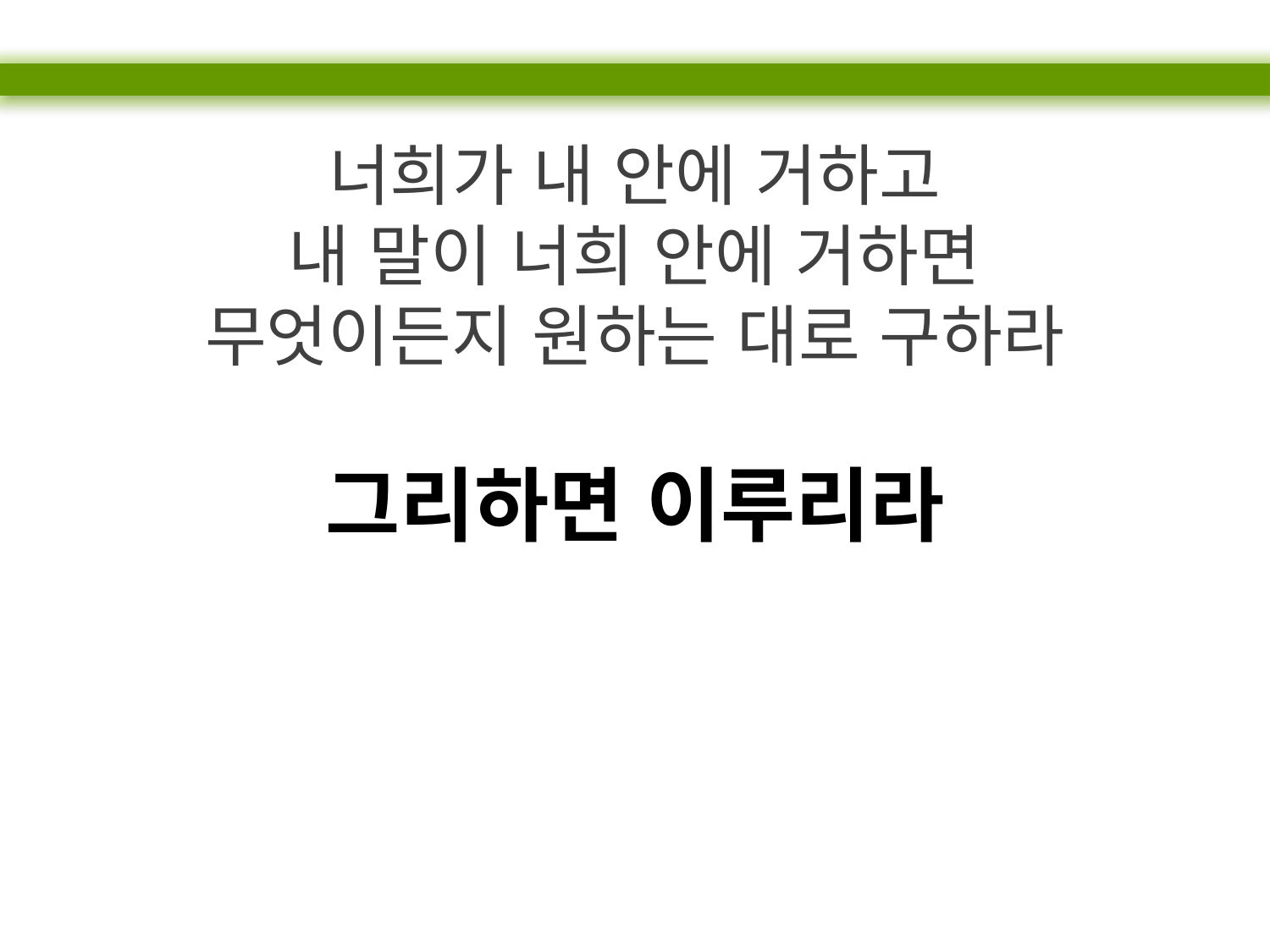

너희가 내 안에 거하고
내 말이 너희 안에 거하면
무엇이든지 원하는 대로 구하라
그리하면 이루리라